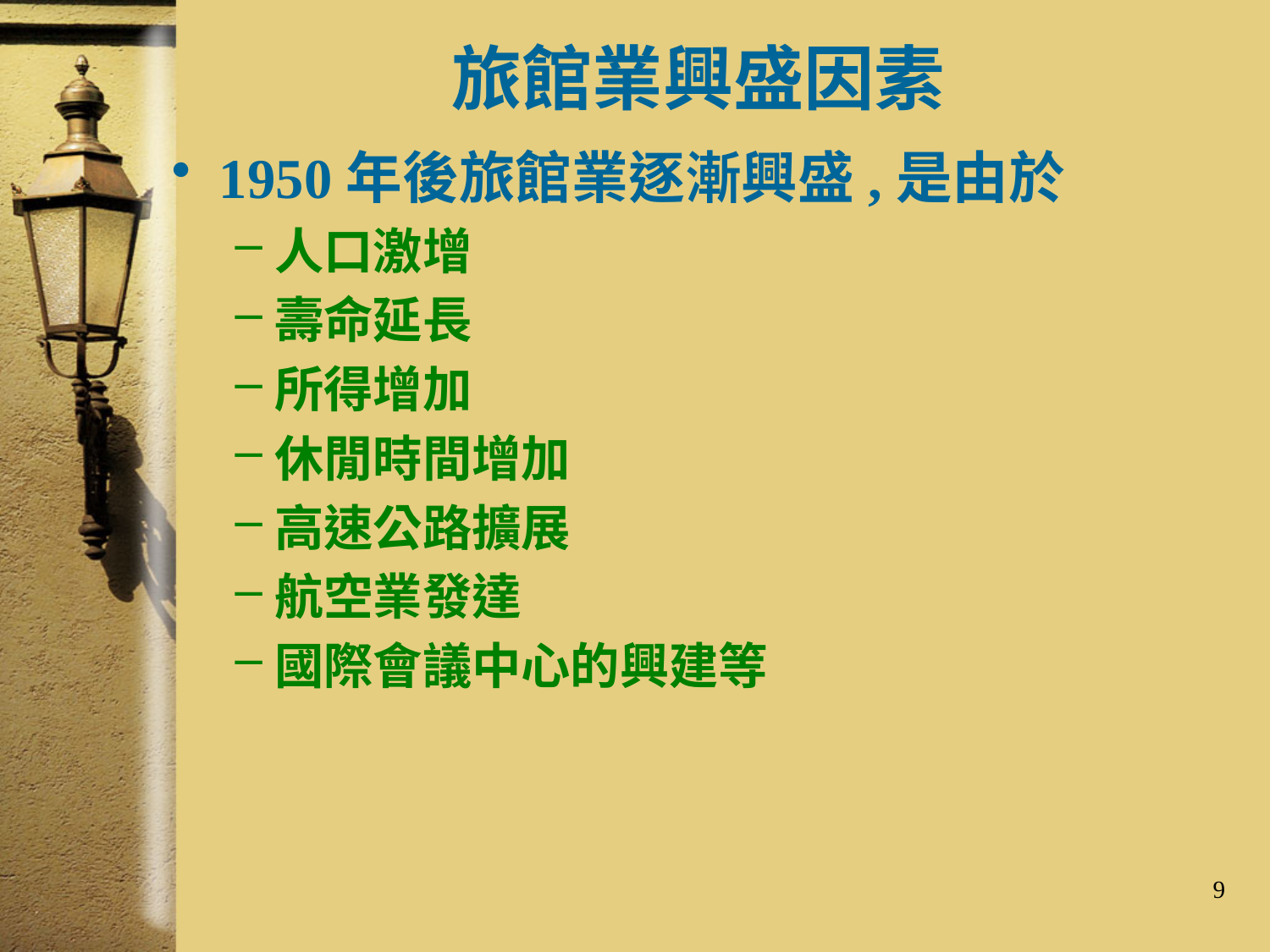

# 旅館業興盛因素
1950年後旅館業逐漸興盛,是由於
人口激增
壽命延長
所得增加
休閒時間增加
高速公路擴展
航空業發達
國際會議中心的興建等
9